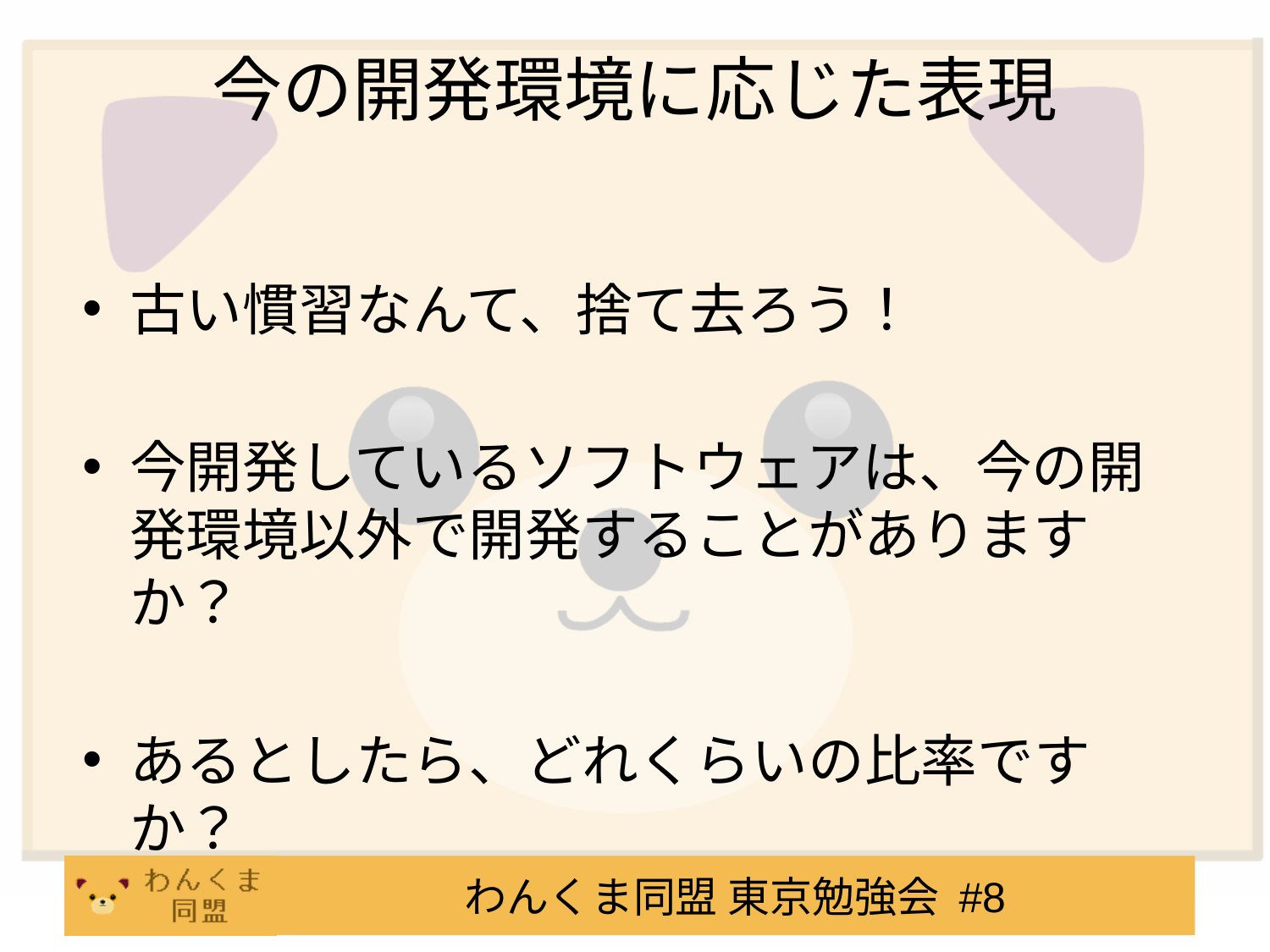

# 今の開発環境に応じた表現

古い慣習なんて、捨て去ろう！

今開発しているソフトウェアは、今の開発環境以外で開発することがありますか？

あるとしたら、どれくらいの比率ですか？